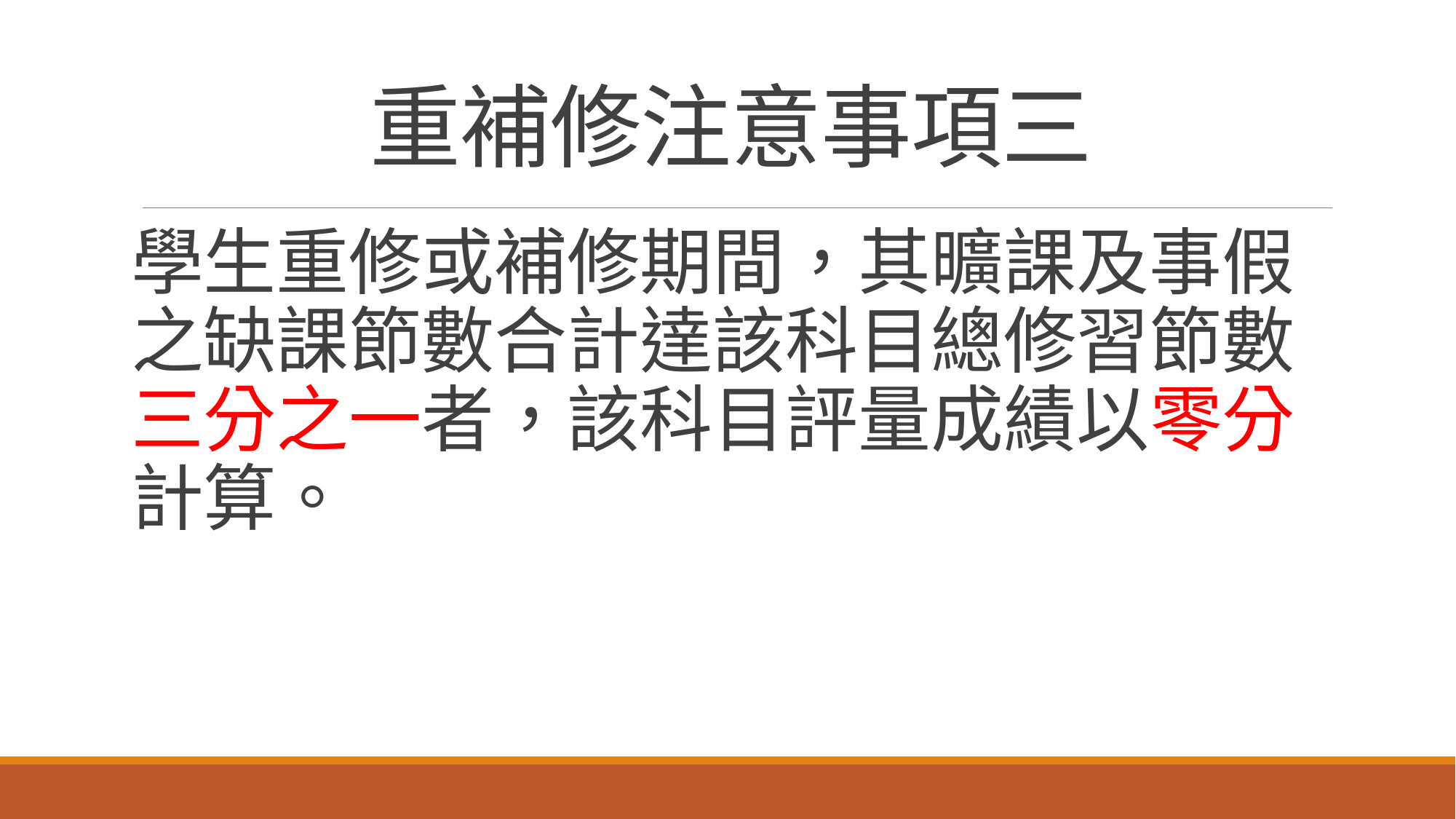

# 重補修注意事項三
學生重修或補修期間，其曠課及事假之缺課節數合計達該科目總修習節數三分之一者，該科目評量成績以零分計算。